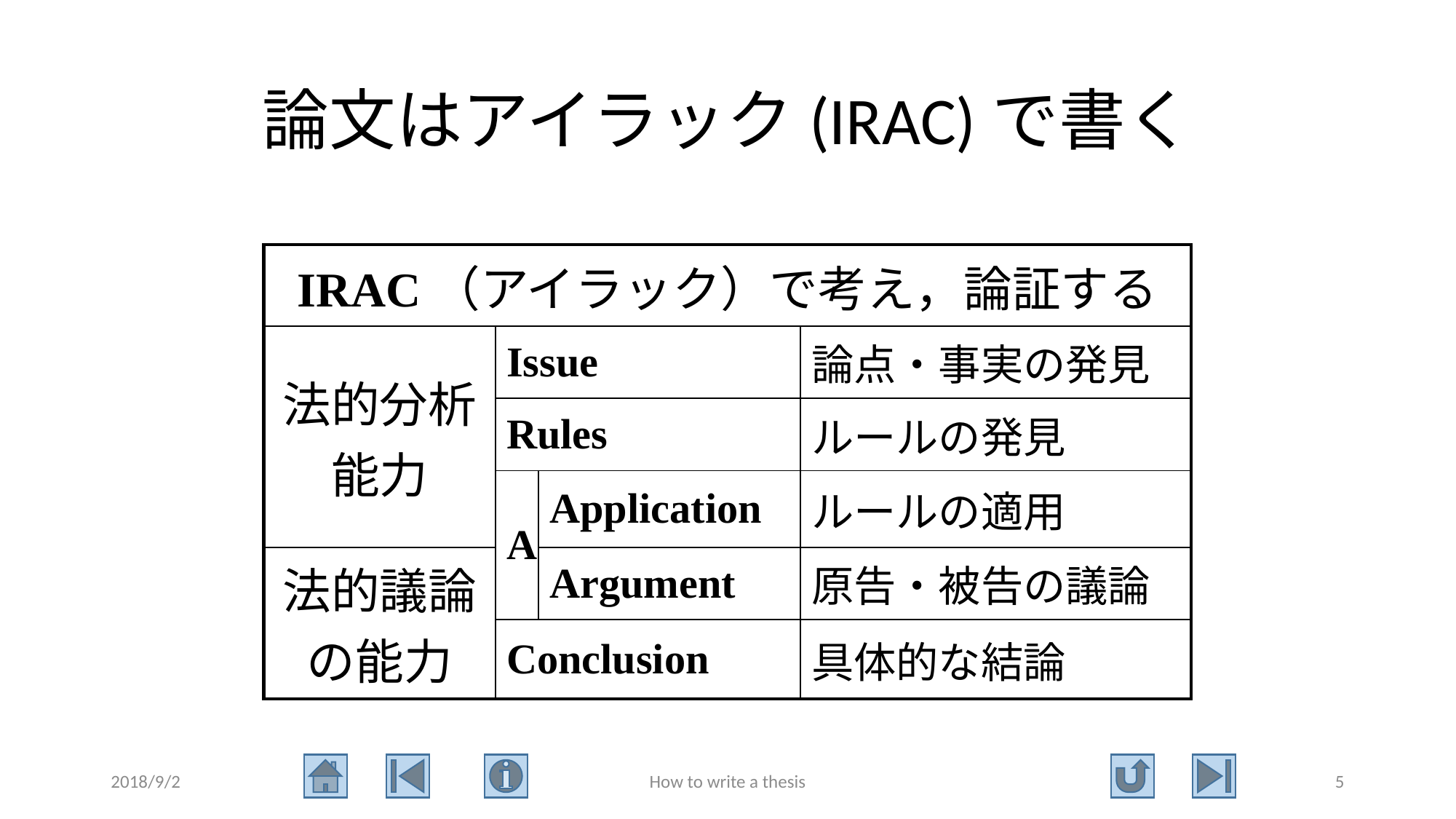

# 論文はアイラック(IRAC)で書く
| IRAC（アイラック）で考え，論証する |  |  |  |
| --- | --- | --- | --- |
| 法的分析能力 | Issue |  | 論点・事実の発見 |
|  | Rules |  | ルールの発見 |
|  | A | Application | ルールの適用 |
| 法的議論の能力 |  | Argument | 原告・被告の議論 |
|  | Conclusion |  | 具体的な結論 |
2018/9/2
How to write a thesis
5